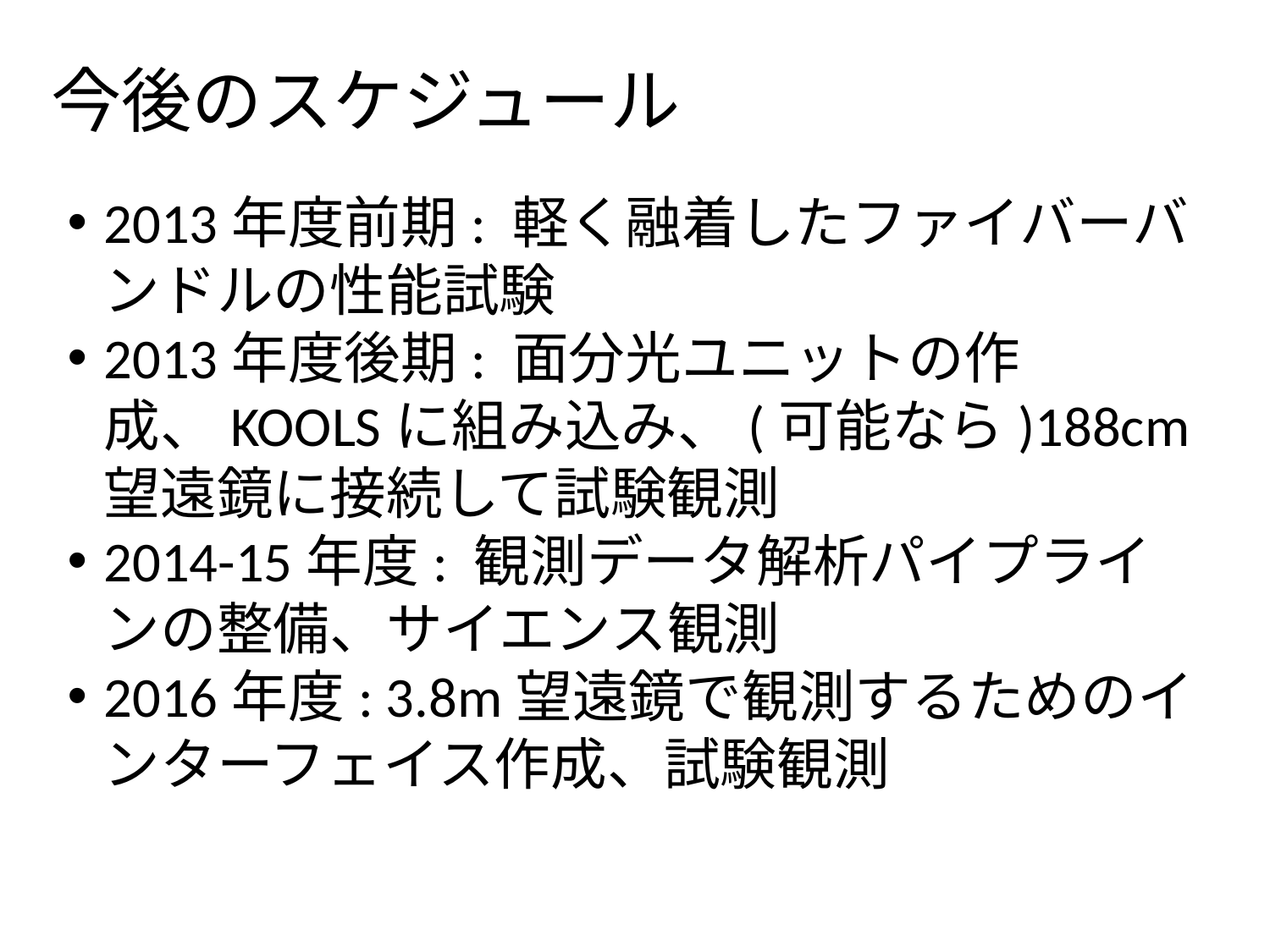

今後のスケジュール
2013年度前期: 軽く融着したファイバーバンドルの性能試験
2013年度後期: 面分光ユニットの作成、KOOLSに組み込み、(可能なら)188cm望遠鏡に接続して試験観測
2014-15年度: 観測データ解析パイプラインの整備、サイエンス観測
2016年度: 3.8m望遠鏡で観測するためのインターフェイス作成、試験観測